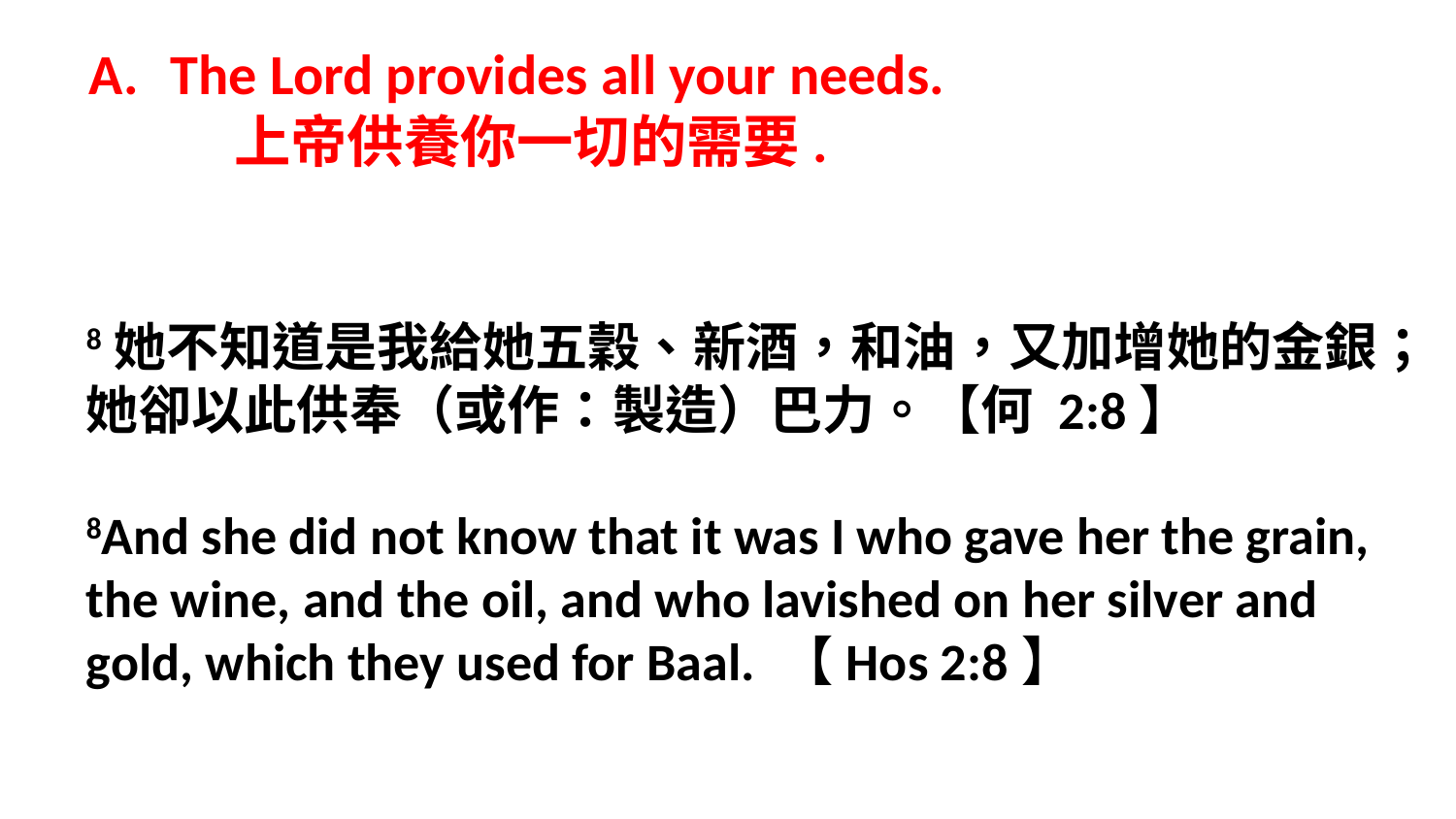

The Lord provides all your needs.
	上帝供養你一切的需要.
8她不知道是我給她五穀、新酒，和油，又加增她的金銀；她卻以此供奉（或作：製造）巴力。【何 2:8】
8And she did not know that it was I who gave her the grain, the wine, and the oil, and who lavished on her silver and gold, which they used for Baal. 【Hos 2:8】